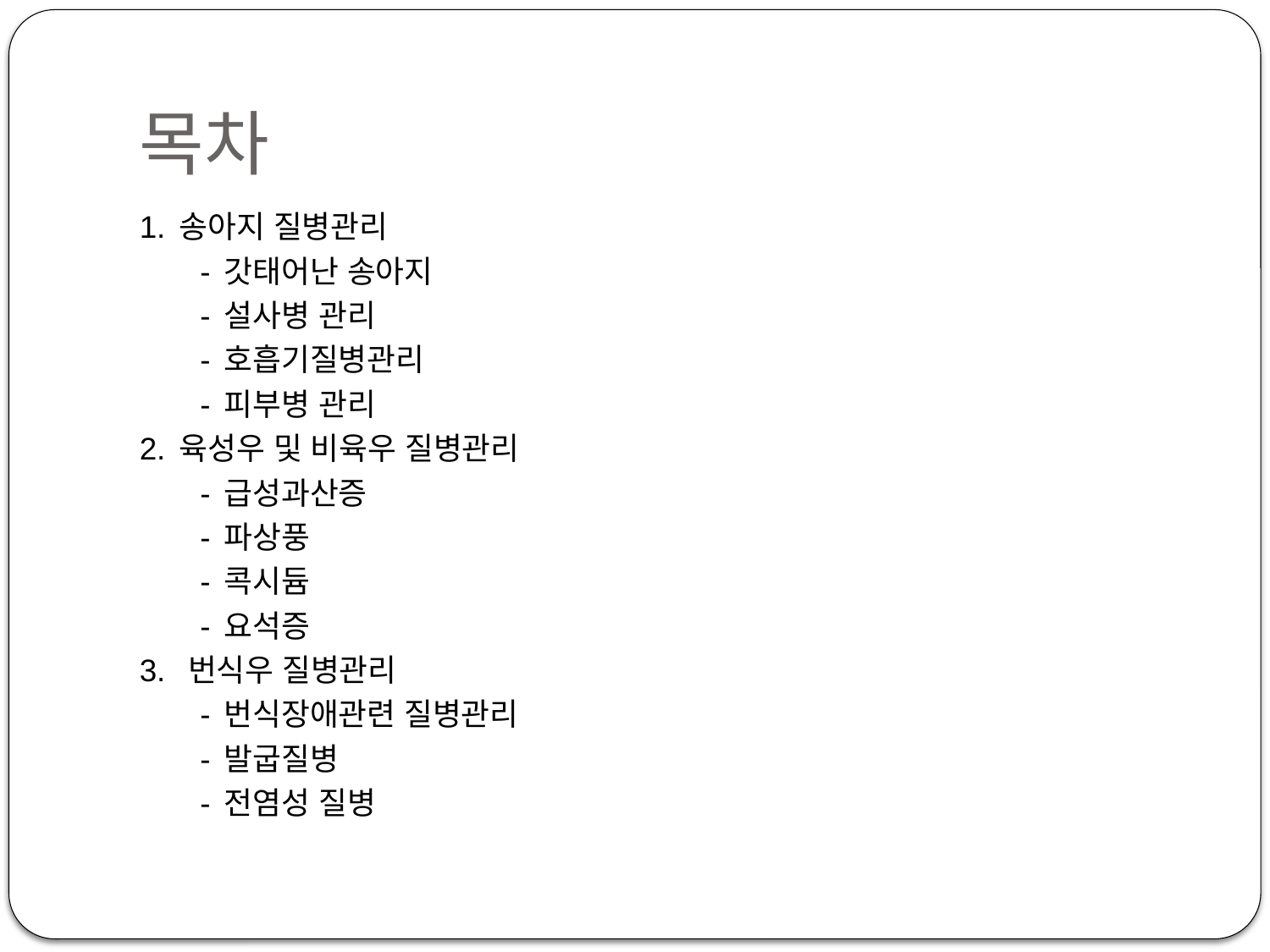

# 목차
1. 송아지 질병관리
       - 갓태어난 송아지
       - 설사병 관리
       - 호흡기질병관리
       - 피부병 관리
2. 육성우 및 비육우 질병관리
       - 급성과산증
       - 파상풍
       - 콕시듐
       - 요석증
3.  번식우 질병관리
       - 번식장애관련 질병관리
       - 발굽질병
       - 전염성 질병